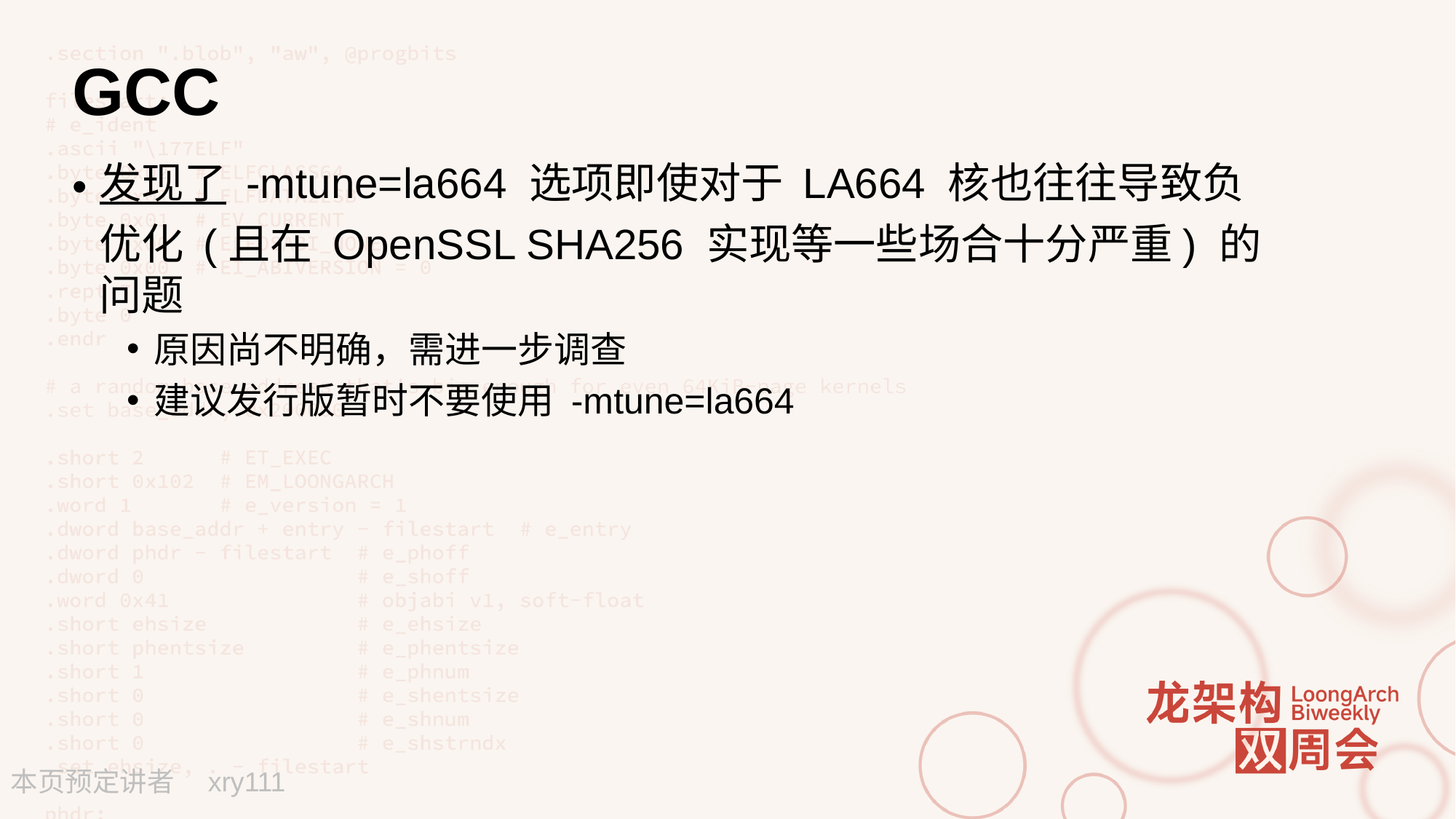

# GCC
发现了 -mtune=la664 选项即使对于 LA664 核也往往导致负优化 (且在 OpenSSL SHA256 实现等一些场合十分严重) 的问题
原因尚不明确，需进一步调查
建议发行版暂时不要使用 -mtune=la664
xry111